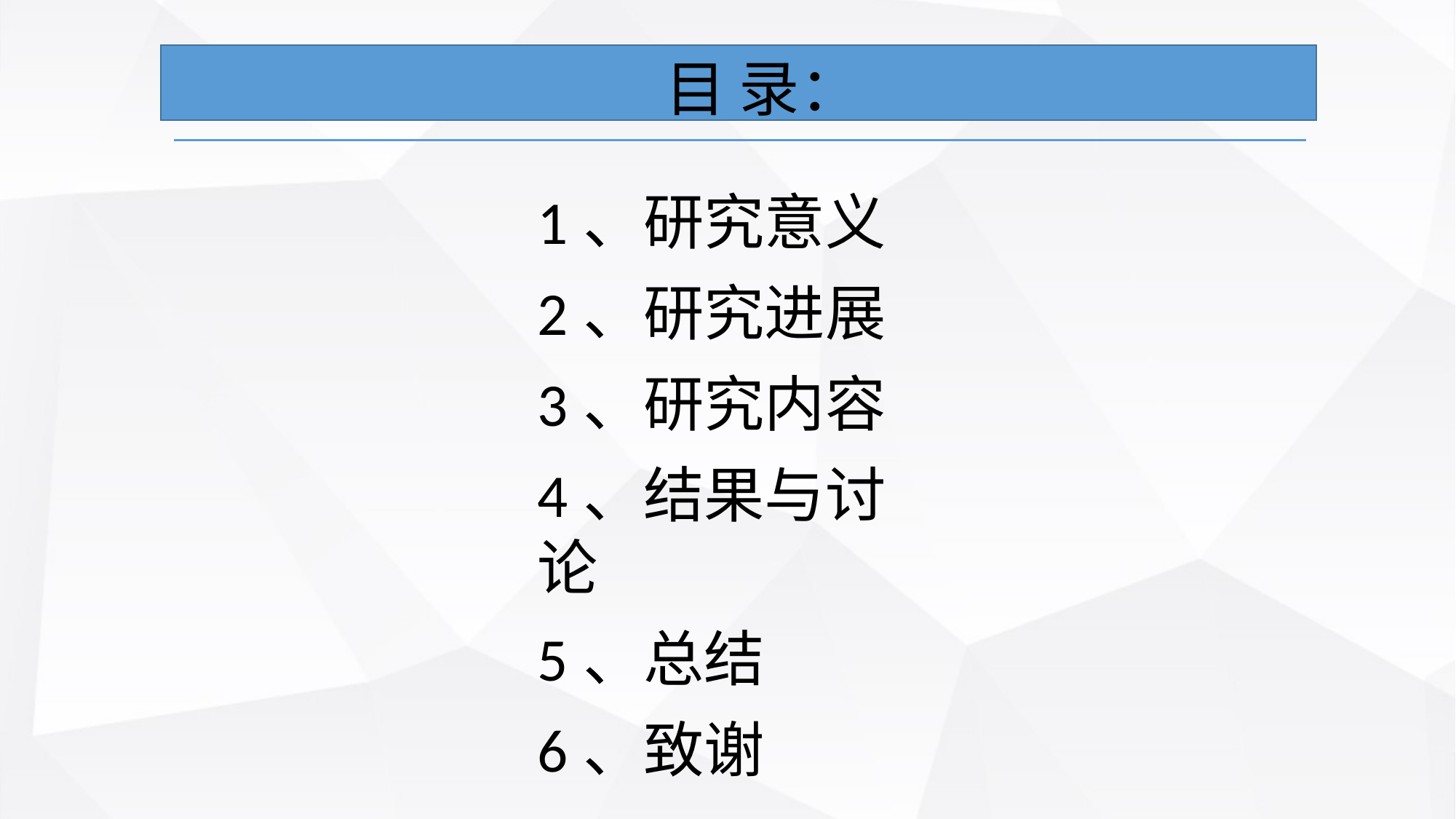

目 录：
1、研究意义
2、研究进展
3、研究内容
4、结果与讨论
5、总结
6、致谢